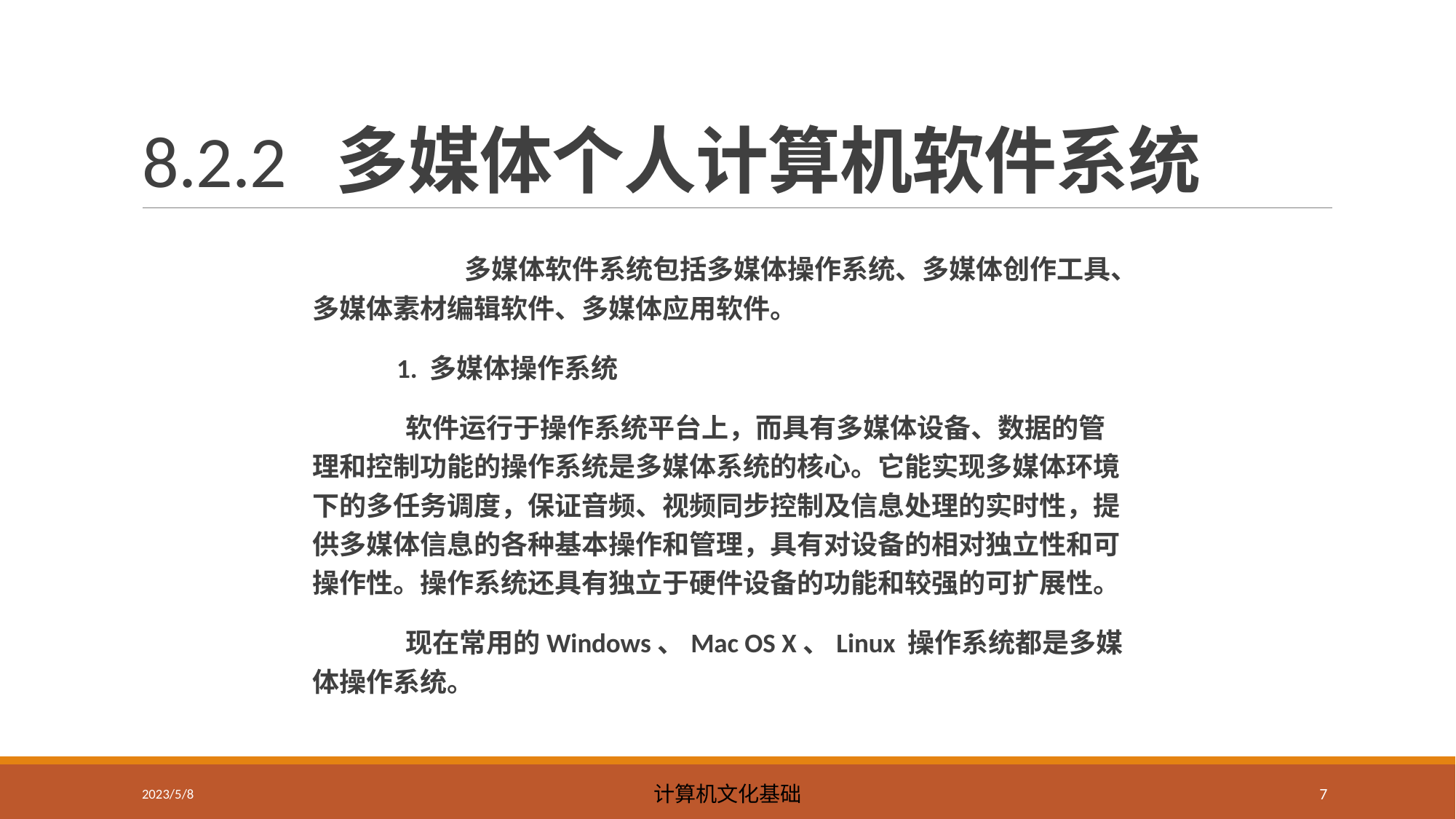

# 8.2.2  多媒体个人计算机软件系统
	       多媒体软件系统包括多媒体操作系统、多媒体创作工具、多媒体素材编辑软件、多媒体应用软件。
              1. 多媒体操作系统
              软件运行于操作系统平台上，而具有多媒体设备、数据的管理和控制功能的操作系统是多媒体系统的核心。它能实现多媒体环境下的多任务调度，保证音频、视频同步控制及信息处理的实时性，提供多媒体信息的各种基本操作和管理，具有对设备的相对独立性和可操作性。操作系统还具有独立于硬件设备的功能和较强的可扩展性。
              现在常用的Windows、Mac OS X、Linux 操作系统都是多媒体操作系统。
2023/5/8
计算机文化基础
7